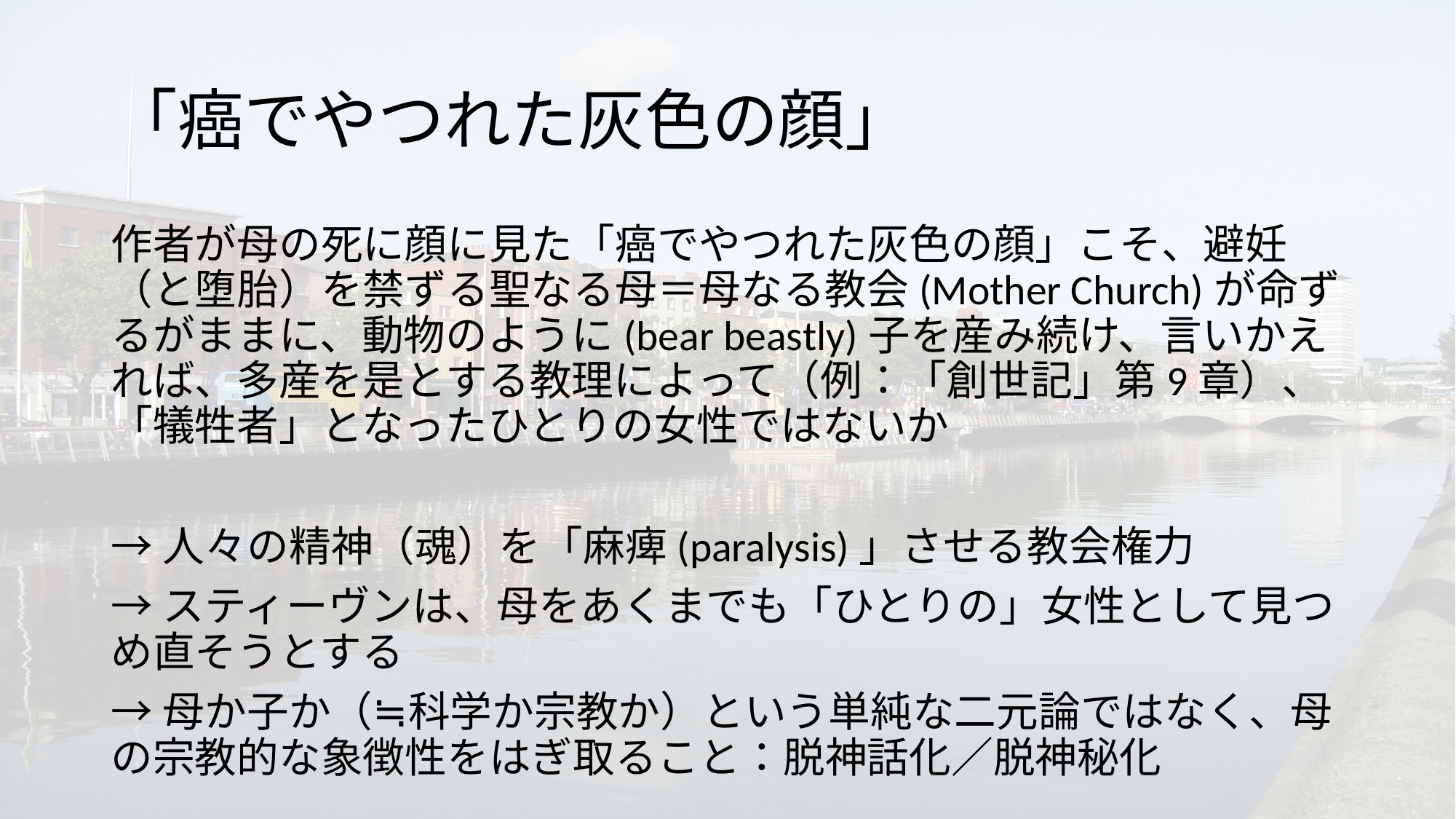

# 「癌でやつれた灰色の顔」
作者が母の死に顔に見た「癌でやつれた灰色の顔」こそ、避妊（と堕胎）を禁ずる聖なる母＝母なる教会(Mother Church)が命ずるがままに、動物のように(bear beastly)子を産み続け、言いかえれば、多産を是とする教理によって（例：「創世記」第9章）、「犠牲者」となったひとりの女性ではないか

→人々の精神（魂）を「麻痺(paralysis)」させる教会権力
→スティーヴンは、母をあくまでも「ひとりの」女性として見つめ直そうとする
→母か子か（≒科学か宗教か）という単純な二元論ではなく、母の宗教的な象徴性をはぎ取ること：脱神話化／脱神秘化